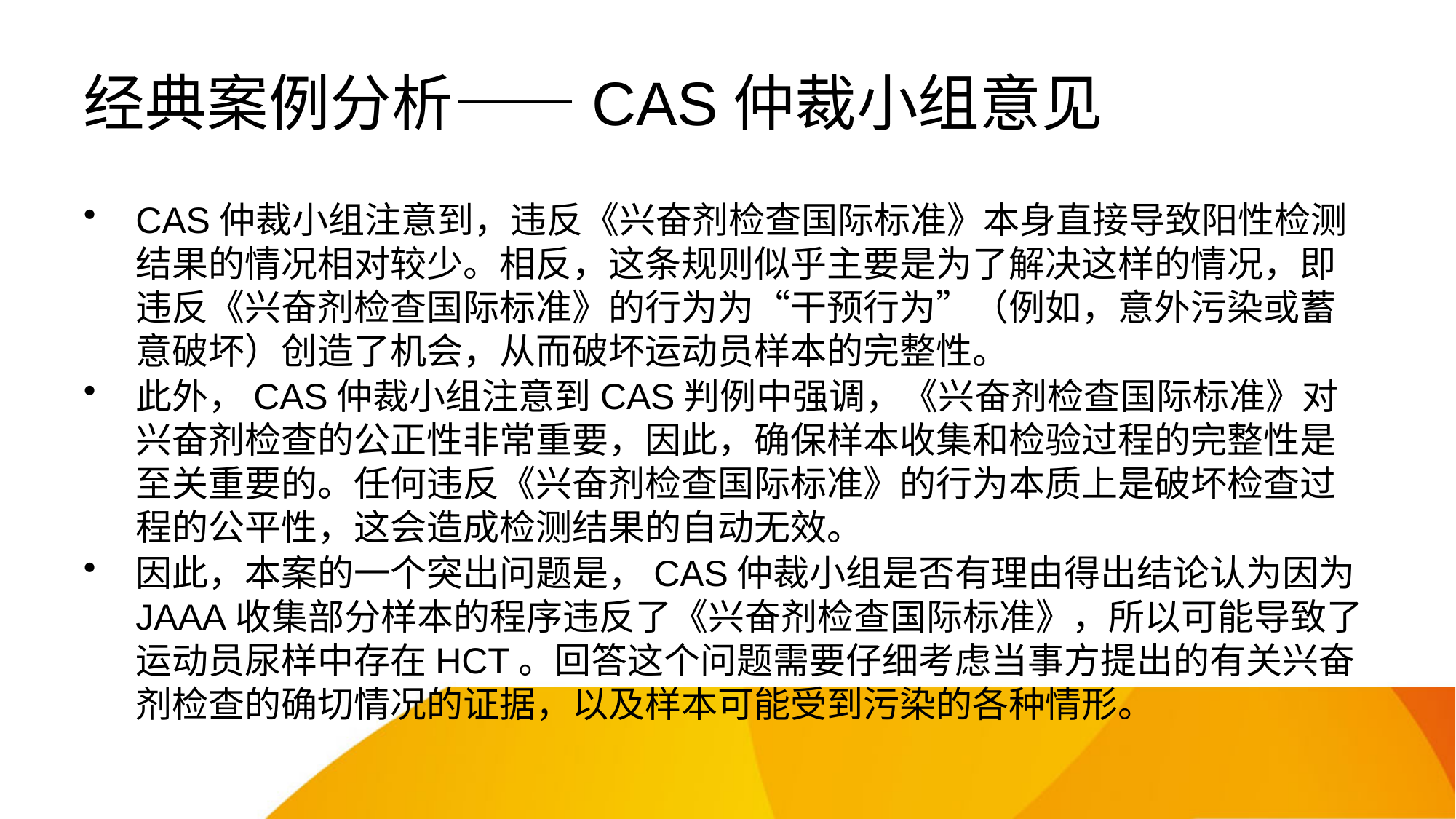

# 经典案例分析——CAS仲裁小组意见
CAS仲裁小组注意到，违反《兴奋剂检查国际标准》本身直接导致阳性检测结果的情况相对较少。相反，这条规则似乎主要是为了解决这样的情况，即违反《兴奋剂检查国际标准》的行为为“干预行为”（例如，意外污染或蓄意破坏）创造了机会，从而破坏运动员样本的完整性。
此外，CAS仲裁小组注意到CAS判例中强调，《兴奋剂检查国际标准》对兴奋剂检查的公正性非常重要，因此，确保样本收集和检验过程的完整性是至关重要的。任何违反《兴奋剂检查国际标准》的行为本质上是破坏检查过程的公平性，这会造成检测结果的自动无效。
因此，本案的一个突出问题是，CAS仲裁小组是否有理由得出结论认为因为JAAA收集部分样本的程序违反了《兴奋剂检查国际标准》，所以可能导致了运动员尿样中存在HCT。回答这个问题需要仔细考虑当事方提出的有关兴奋剂检查的确切情况的证据，以及样本可能受到污染的各种情形。